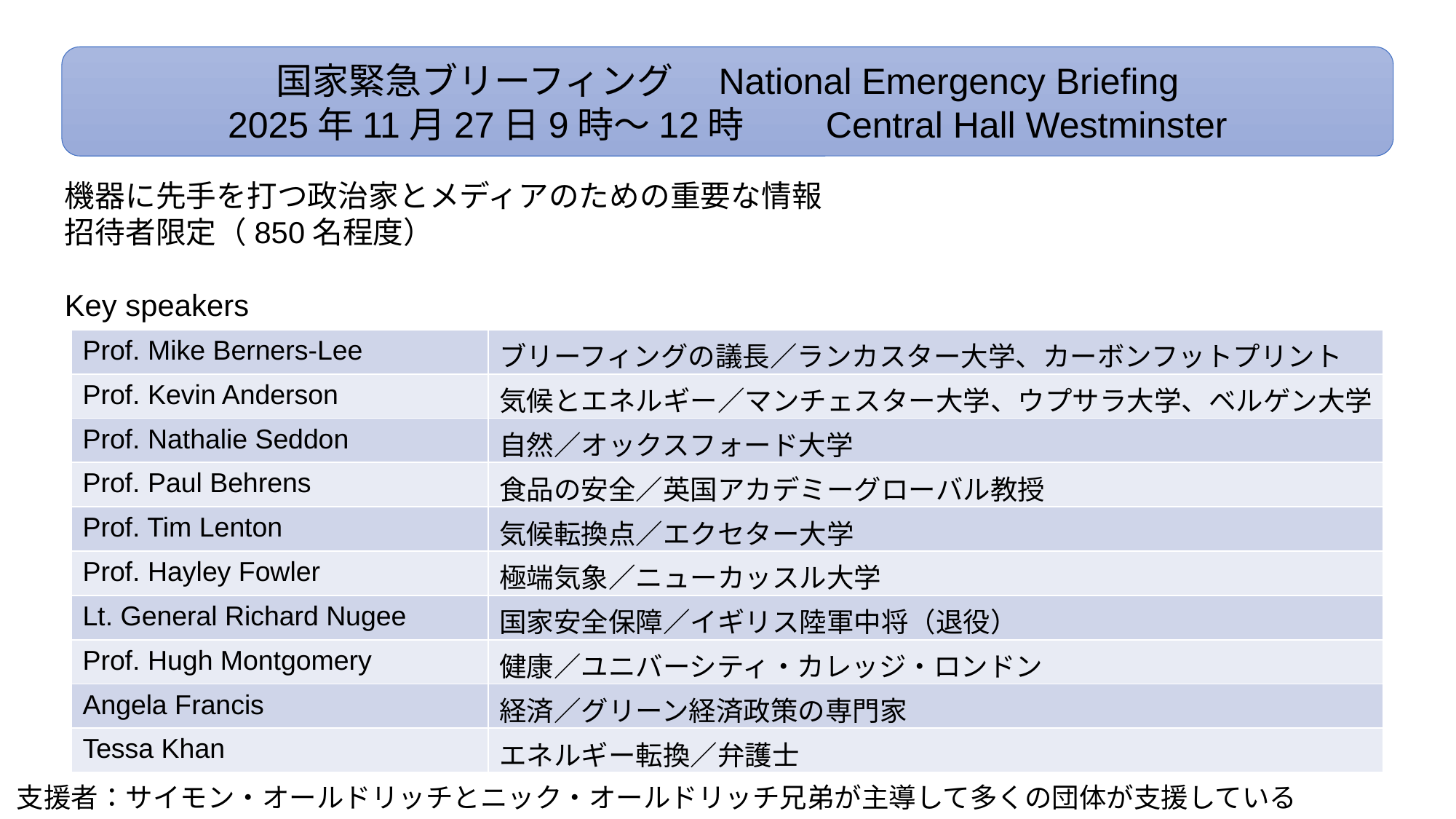

国家緊急ブリーフィング　National Emergency Briefing
2025年11月27日9時～12時　　Central Hall Westminster
機器に先手を打つ政治家とメディアのための重要な情報
招待者限定（850名程度）

Key speakers
| Prof. Mike Berners-Lee | ブリーフィングの議長／ランカスター大学、カーボンフットプリント |
| --- | --- |
| Prof. Kevin Anderson | 気候とエネルギー／マンチェスター大学、ウプサラ大学、ベルゲン大学 |
| Prof. Nathalie Seddon | 自然／オックスフォード大学 |
| Prof. Paul Behrens | 食品の安全／英国アカデミーグローバル教授 |
| Prof. Tim Lenton | 気候転換点／エクセター大学 |
| Prof. Hayley Fowler | 極端気象／ニューカッスル大学 |
| Lt. General Richard Nugee | 国家安全保障／イギリス陸軍中将（退役） |
| Prof. Hugh Montgomery | 健康／ユニバーシティ・カレッジ・ロンドン |
| Angela Francis | 経済／グリーン経済政策の専門家 |
| Tessa Khan | エネルギー転換／弁護士 |
支援者：サイモン・オールドリッチとニック・オールドリッチ兄弟が主導して多くの団体が支援している